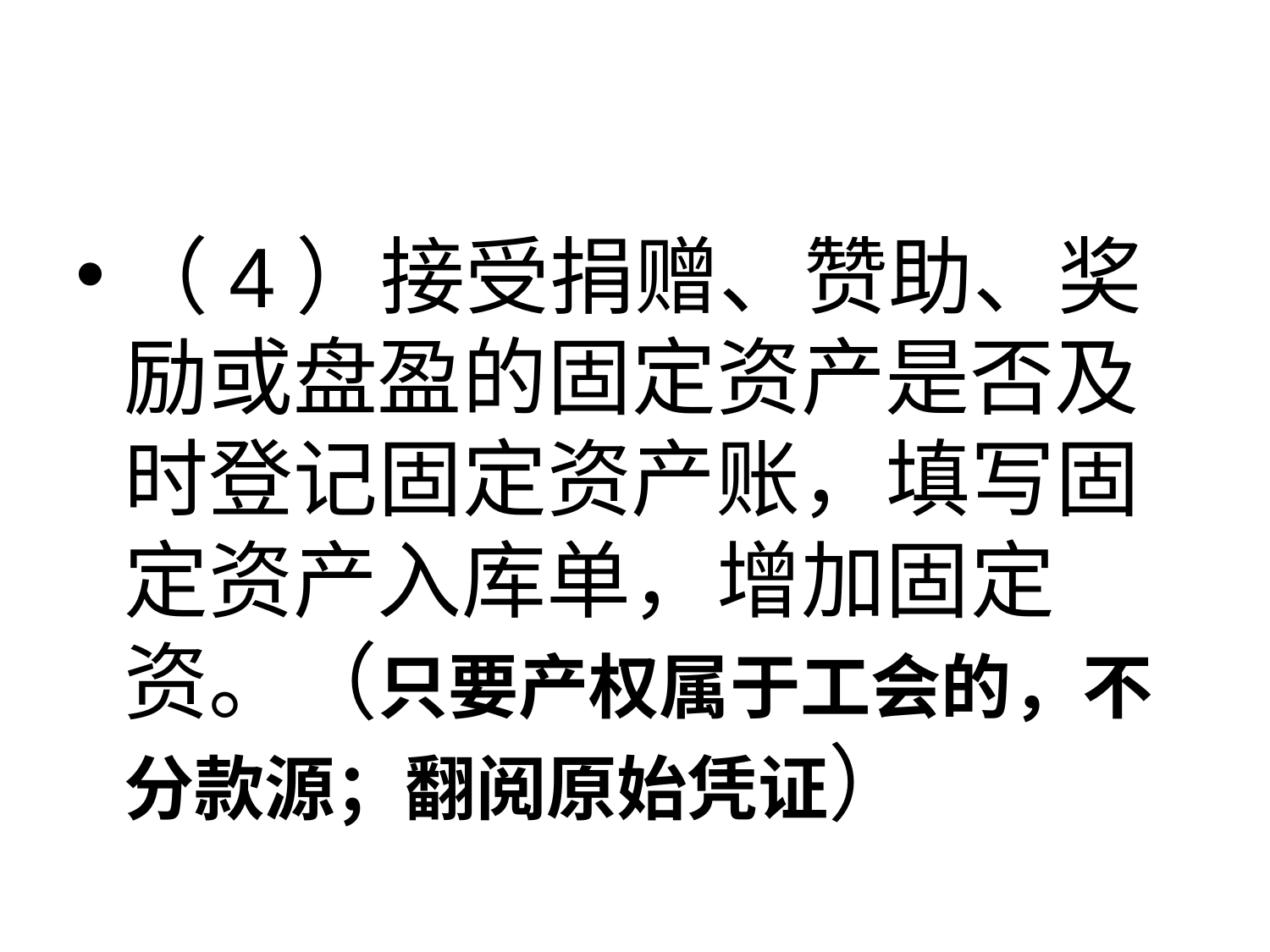

#
（4）接受捐赠、赞助、奖励或盘盈的固定资产是否及时登记固定资产账，填写固定资产入库单，增加固定资。（只要产权属于工会的，不分款源；翻阅原始凭证）